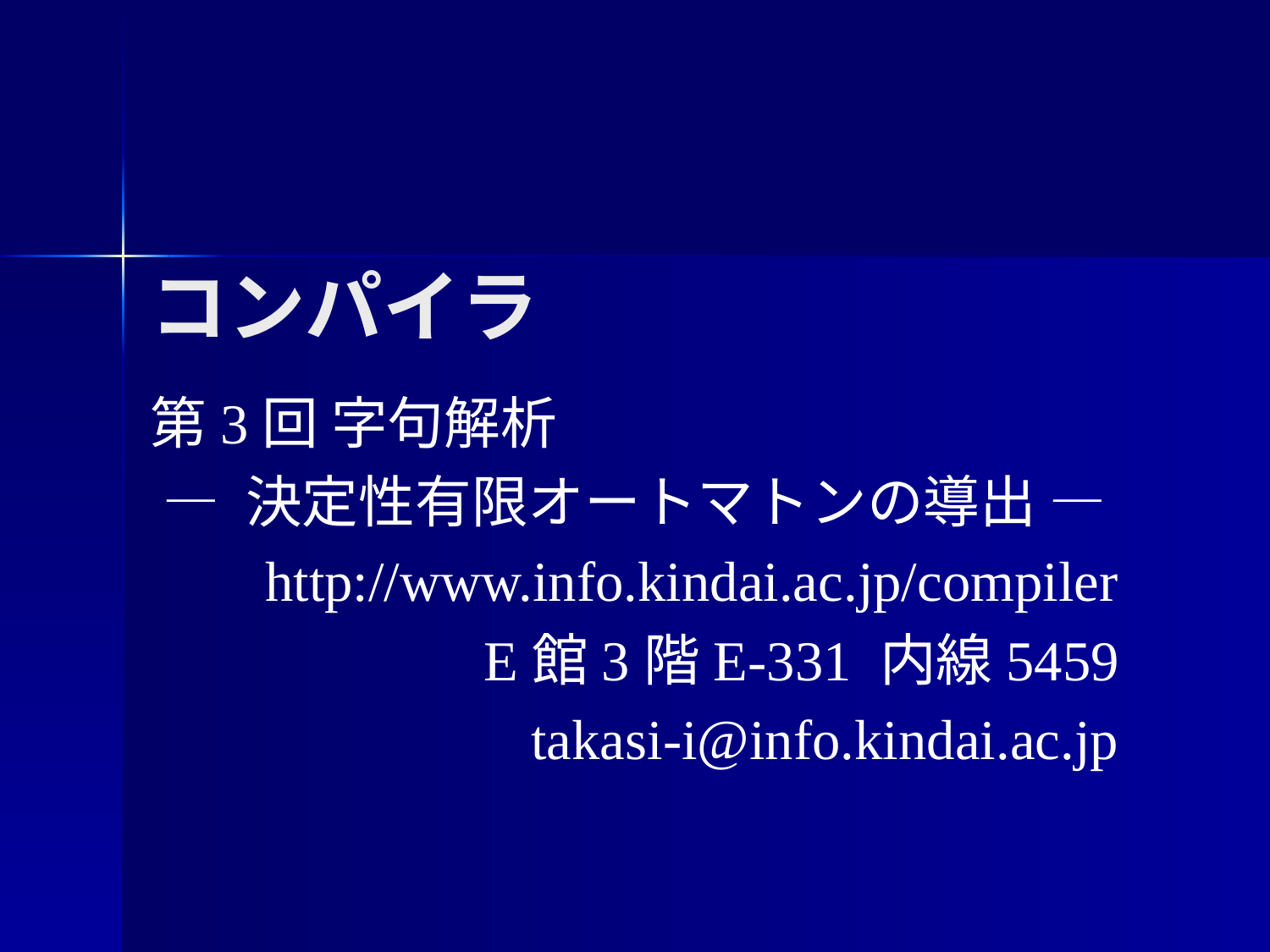

# コンパイラ
第3回 字句解析
 ― 決定性有限オートマトンの導出 ―
http://www.info.kindai.ac.jp/compiler
E館3階E-331 内線5459
takasi-i@info.kindai.ac.jp